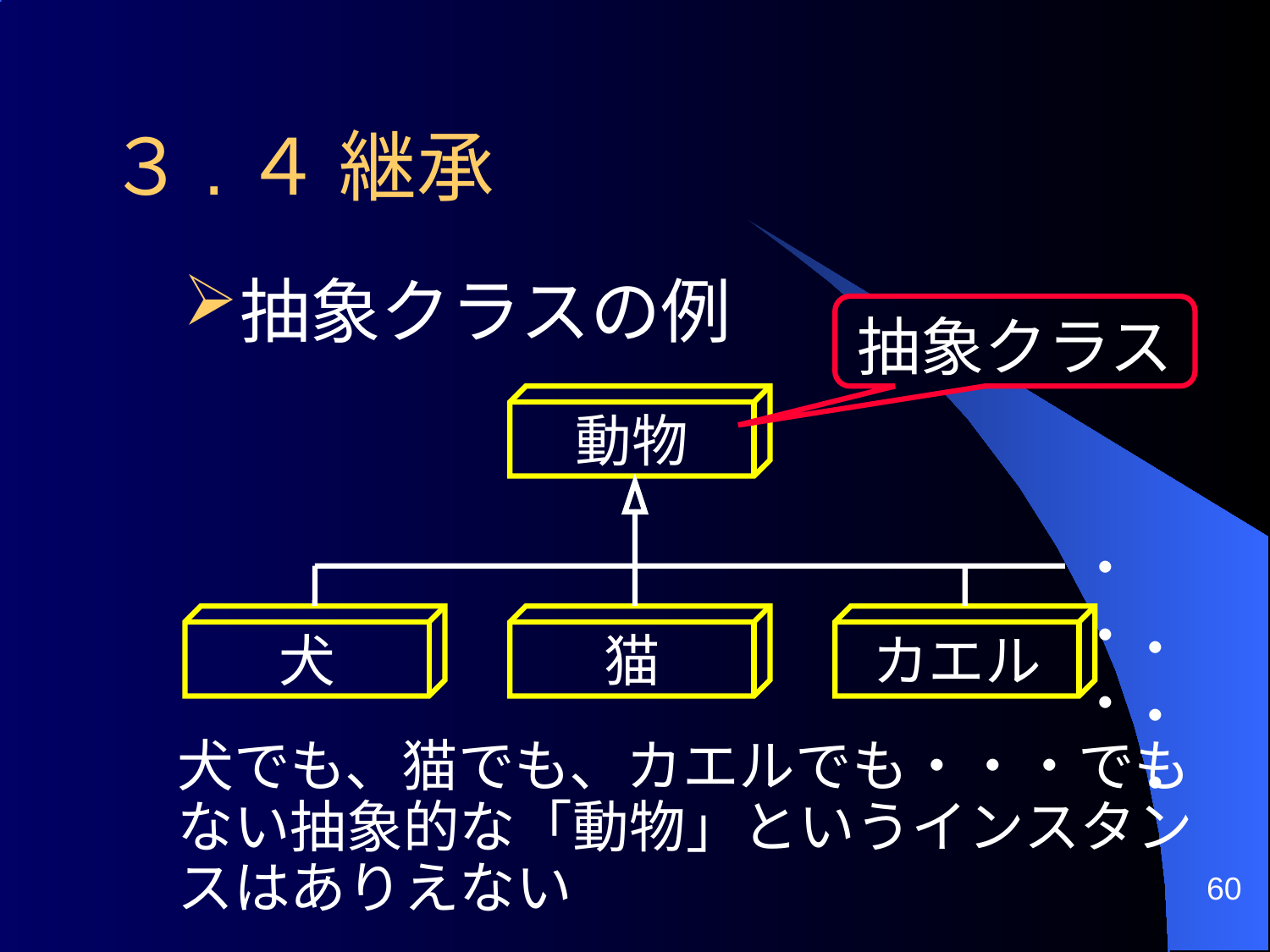

# ３.４ 継承
抽象クラスの例
抽象クラス
動物

・・・

犬
猫
カエル
・・・
犬でも、猫でも、カエルでも・・・でもない抽象的な「動物」というインスタンスはありえない
60